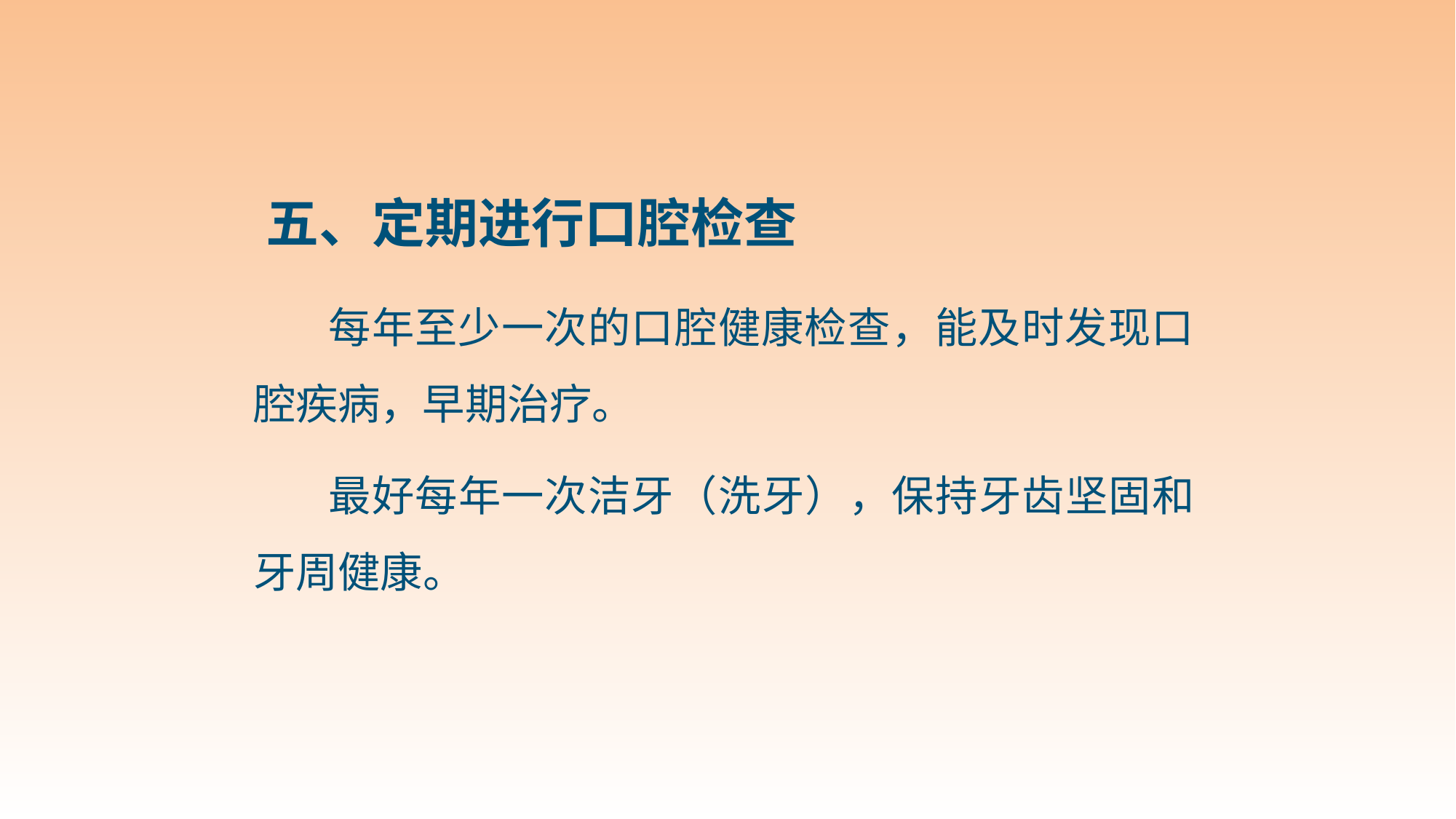

# 五、定期进行口腔检查
每年至少一次的口腔健康检查，能及时发现口 腔疾病，早期治疗。
最好每年一次洁牙（洗牙），保持牙齿坚固和 牙周健康。